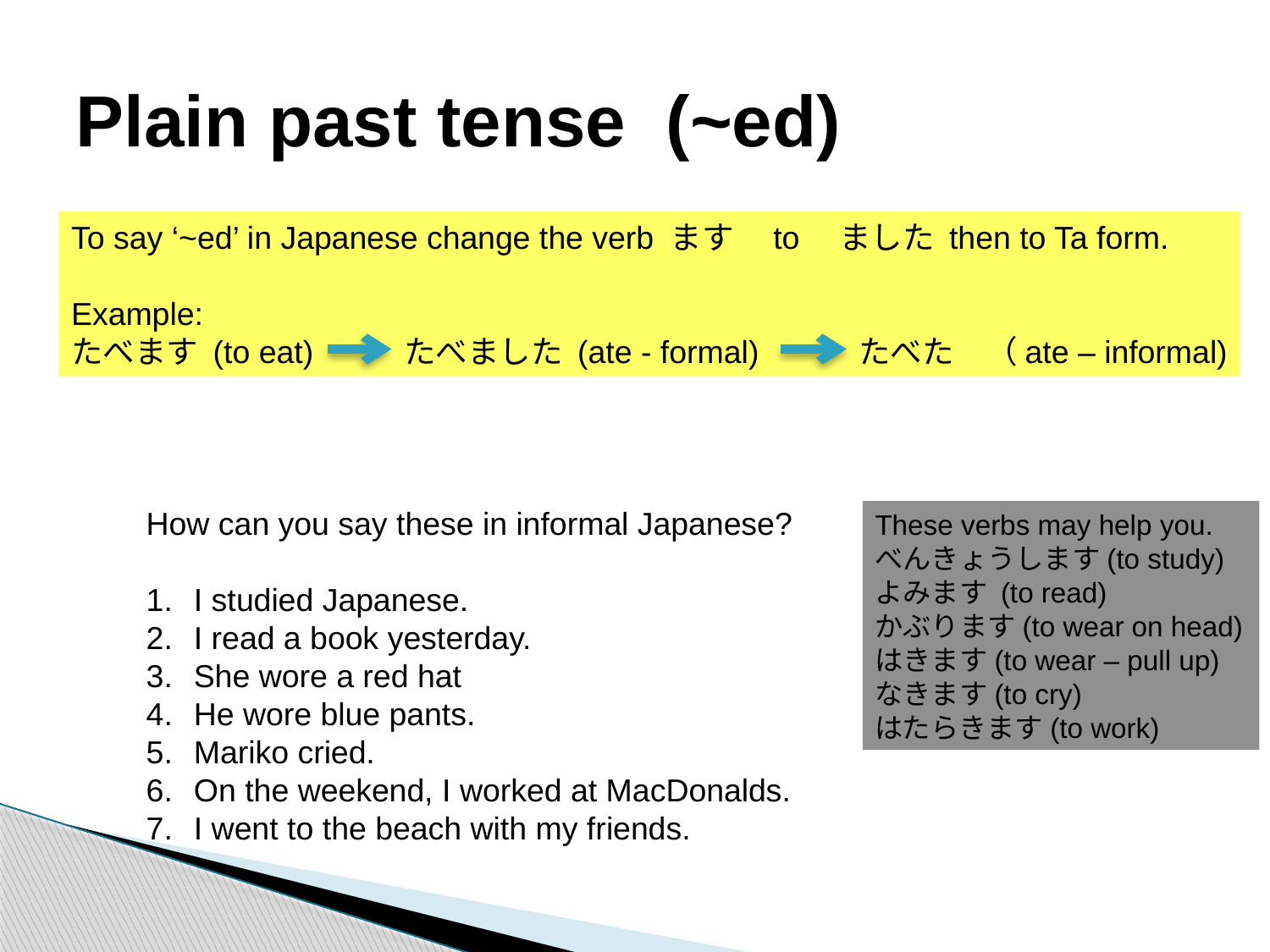

# Plain past tense  (~ed)
To say ‘~ed’ in Japanese change the verb ます　to　ました then to Ta form.

Example:
たべます (to eat)	        たべました (ate - formal)	  たべた　（ate – informal)
How can you say these in informal Japanese?

I studied Japanese.
I read a book yesterday.
She wore a red hat
He wore blue pants.
Mariko cried.
On the weekend, I worked at MacDonalds.
I went to the beach with my friends.
These verbs may help you.
べんきょうします(to study)
よみます (to read)
かぶります(to wear on head)
はきます(to wear – pull up)
なきます(to cry)
はたらきます(to work)